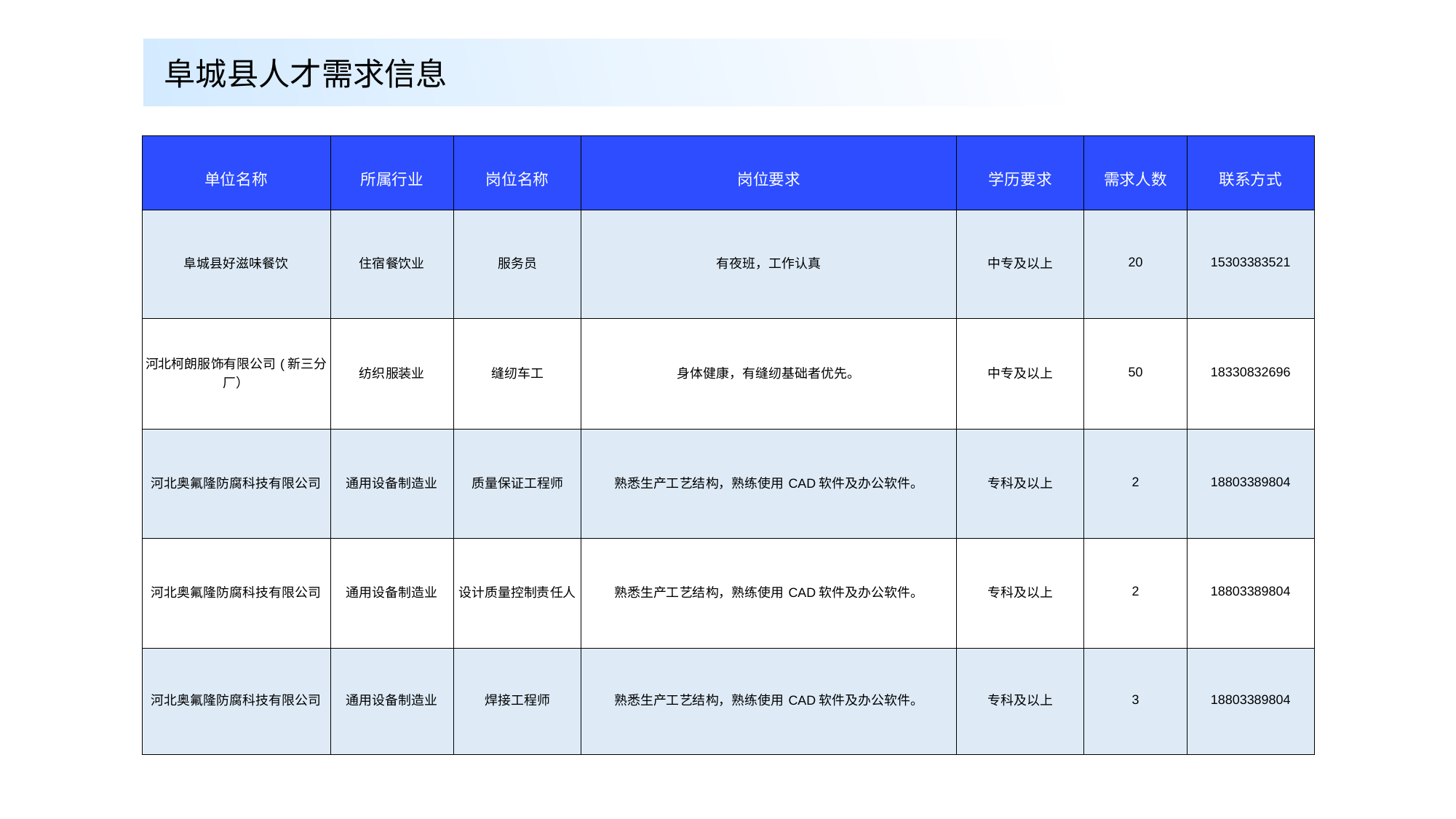

阜城县人才需求信息
| 单位名称 | 所属行业 | 岗位名称 | 岗位要求 | 学历要求 | 需求人数 | 联系方式 |
| --- | --- | --- | --- | --- | --- | --- |
| 阜城县好滋味餐饮 | 住宿餐饮业 | 服务员 | 有夜班，工作认真 | 中专及以上 | 20 | 15303383521 |
| 河北柯朗服饰有限公司(新三分厂） | 纺织服装业 | 缝纫车工 | 身体健康，有缝纫基础者优先。 | 中专及以上 | 50 | 18330832696 |
| 河北奥氟隆防腐科技有限公司 | 通用设备制造业 | 质量保证工程师 | 熟悉生产工艺结构，熟练使用CAD软件及办公软件。 | 专科及以上 | 2 | 18803389804 |
| 河北奥氟隆防腐科技有限公司 | 通用设备制造业 | 设计质量控制责任人 | 熟悉生产工艺结构，熟练使用CAD软件及办公软件。 | 专科及以上 | 2 | 18803389804 |
| 河北奥氟隆防腐科技有限公司 | 通用设备制造业 | 焊接工程师 | 熟悉生产工艺结构，熟练使用CAD软件及办公软件。 | 专科及以上 | 3 | 18803389804 |
54